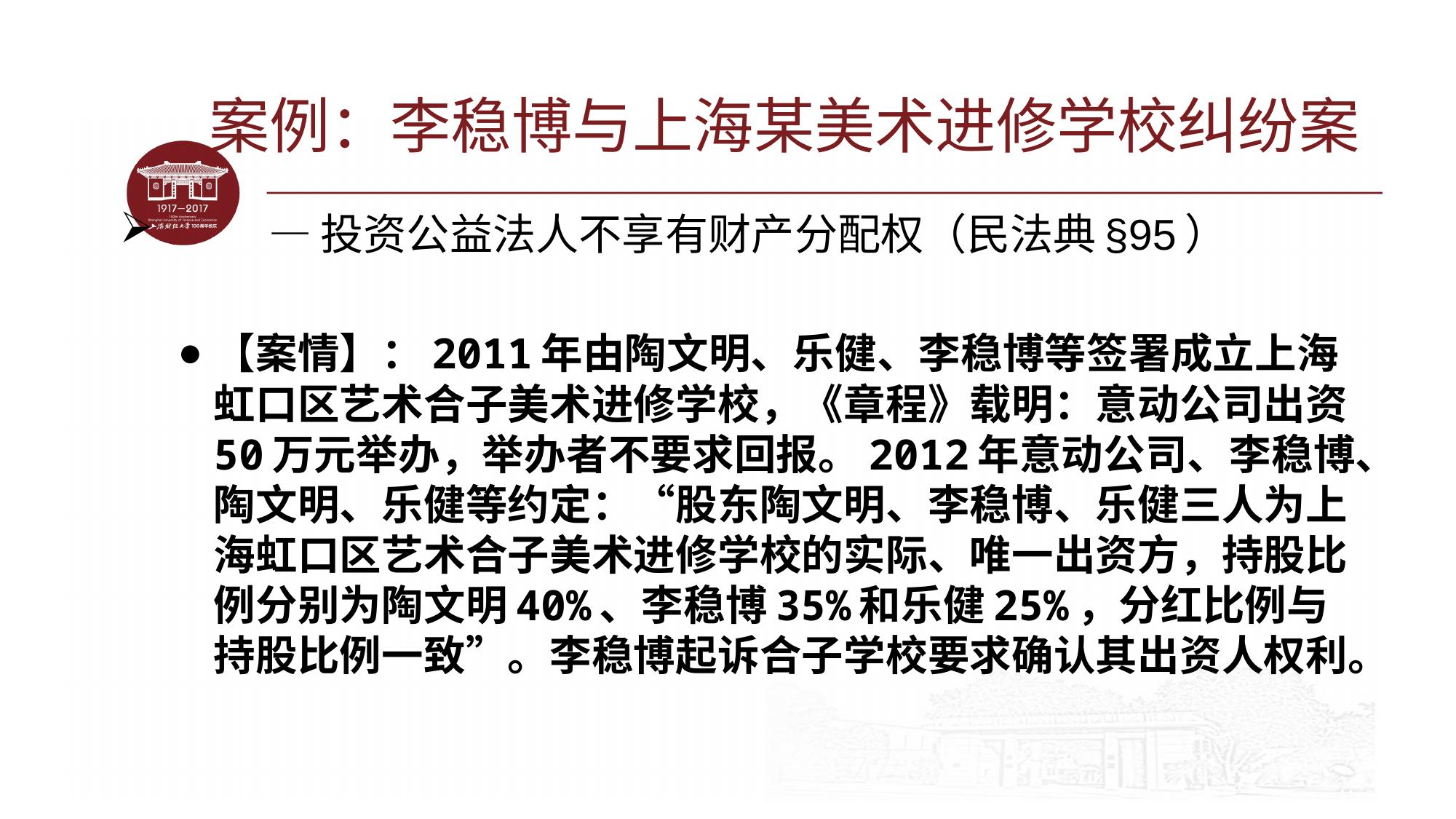

# 案例：李稳博与上海某美术进修学校纠纷案
           —投资公益法人不享有财产分配权（民法典§95）

【案情】：2011年由陶文明、乐健、李稳博等签署成立上海虹口区艺术合子美术进修学校，《章程》载明：意动公司出资50万元举办，举办者不要求回报。2012年意动公司、李稳博、陶文明、乐健等约定：“股东陶文明、李稳博、乐健三人为上海虹口区艺术合子美术进修学校的实际、唯一出资方，持股比例分别为陶文明40%、李稳博35%和乐健25%，分红比例与持股比例一致”。李稳博起诉合子学校要求确认其出资人权利。